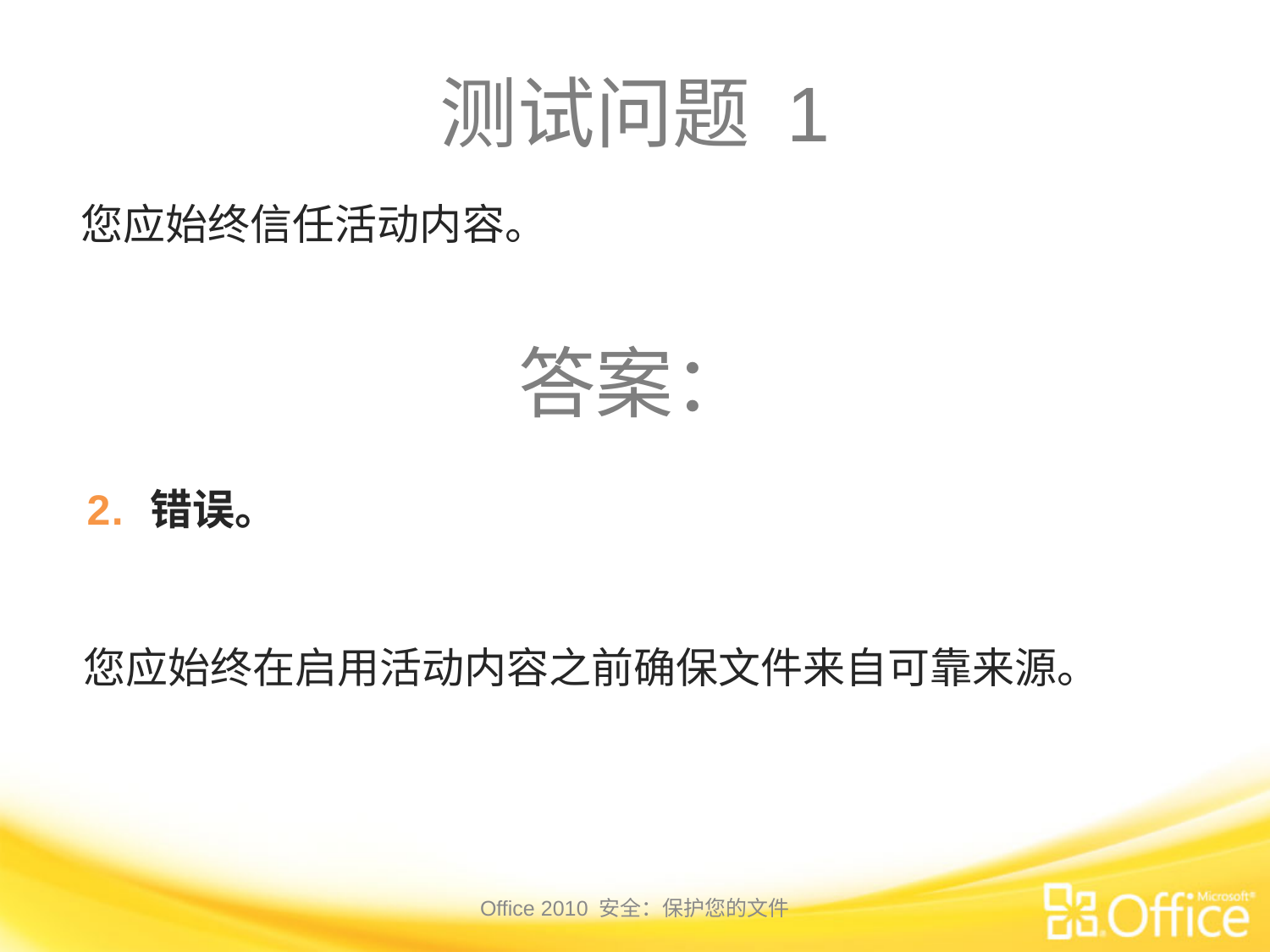

# 测试问题 1
您应始终信任活动内容。
答案：
错误。
您应始终在启用活动内容之前确保文件来自可靠来源。
Office 2010 安全：保护您的文件